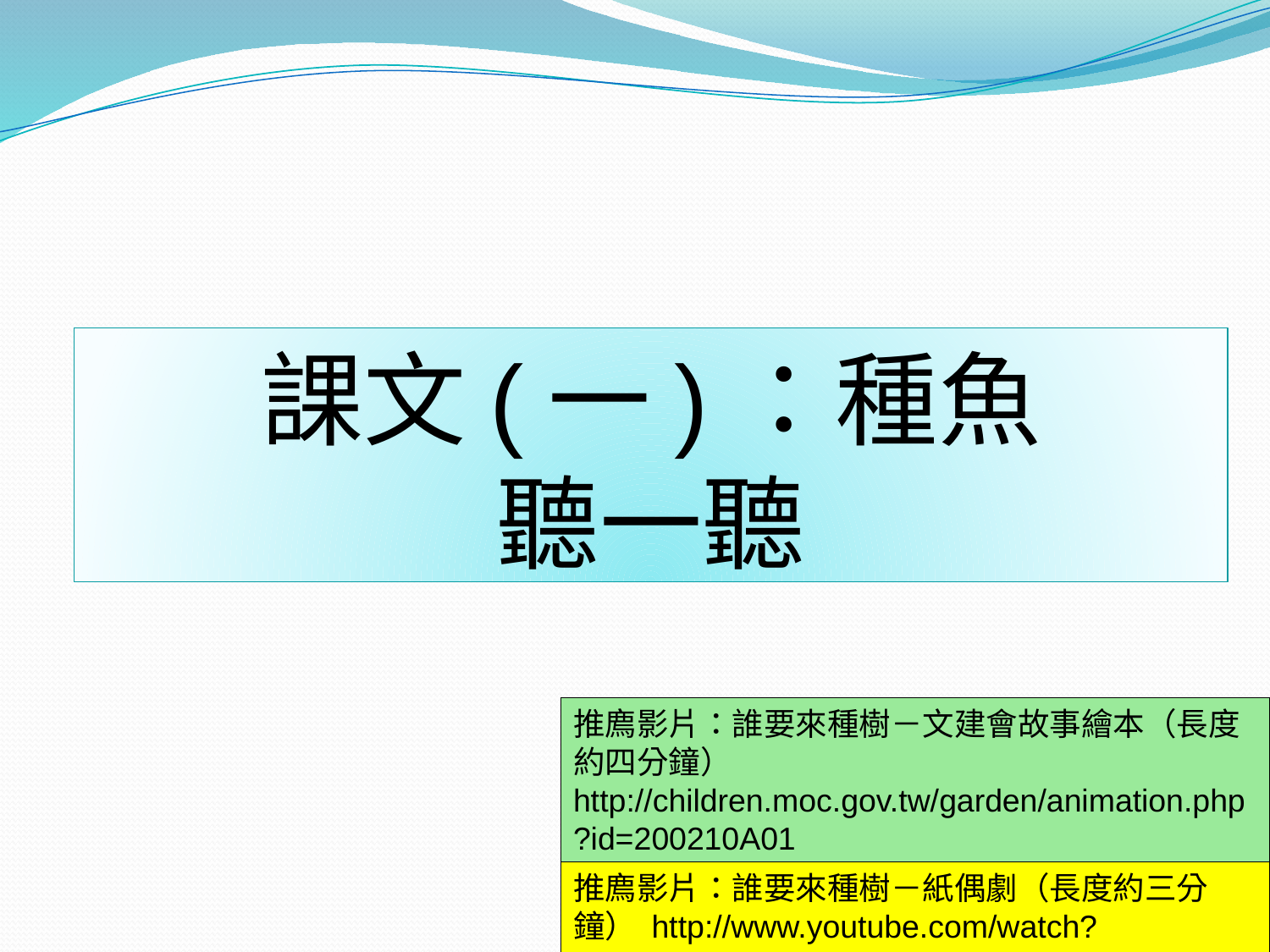

# 課文(一)：種魚 聽一聽
推廌影片：誰要來種樹－文建會故事繪本（長度約四分鐘） http://children.moc.gov.tw/garden/animation.php?id=200210A01
推廌影片：誰要來種樹－紙偶劇（長度約三分鐘） http://www.youtube.com/watch?v=HBio9tjulss